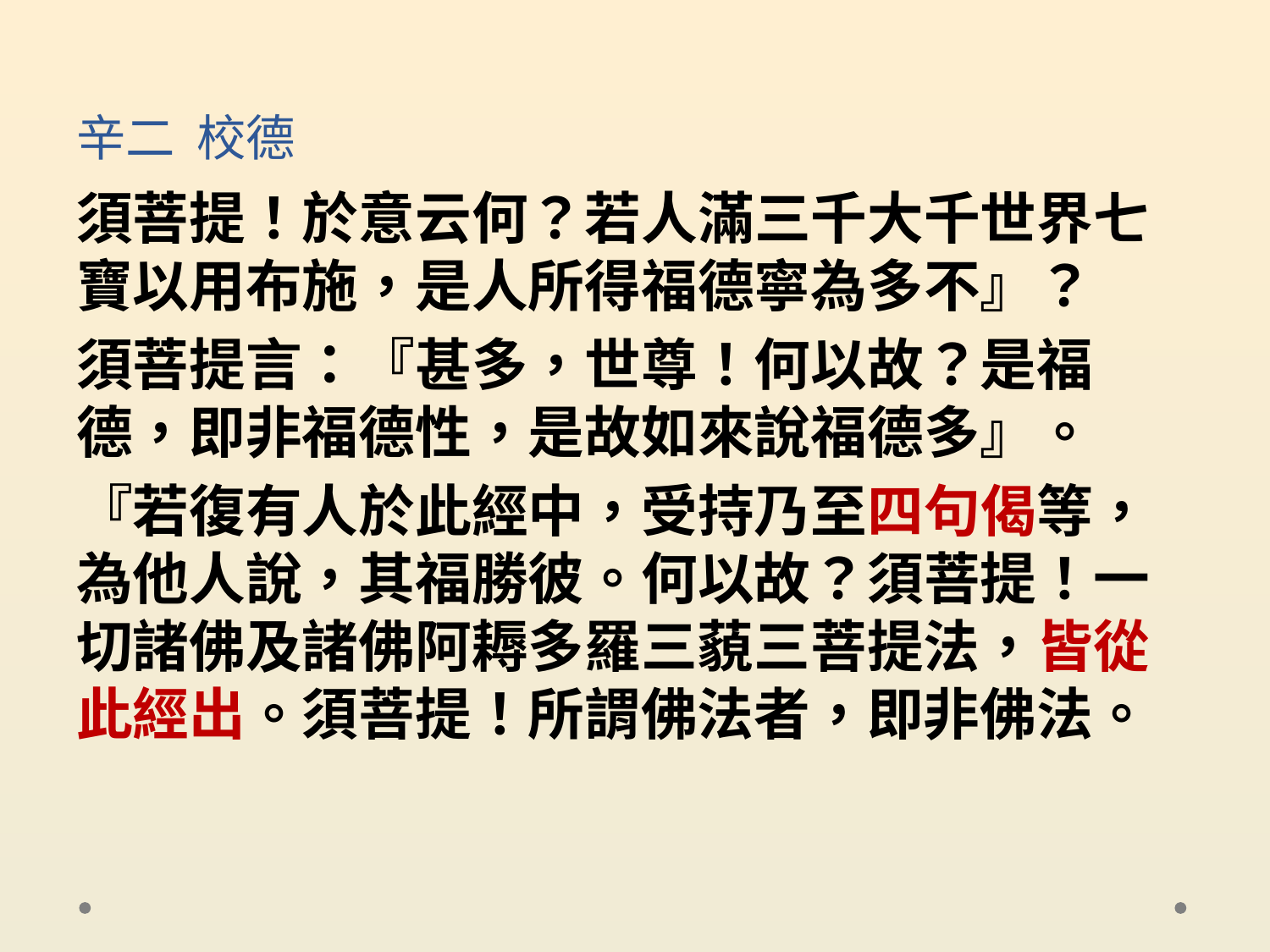

# 辛二  校德
須菩提！於意云何？若人滿三千大千世界七寶以用布施，是人所得福德寧為多不』？
須菩提言：『甚多，世尊！何以故？是福德，即非福德性，是故如來說福德多』。
『若復有人於此經中，受持乃至四句偈等，為他人說，其福勝彼。何以故？須菩提！一切諸佛及諸佛阿耨多羅三藐三菩提法，皆從此經出。須菩提！所謂佛法者，即非佛法。